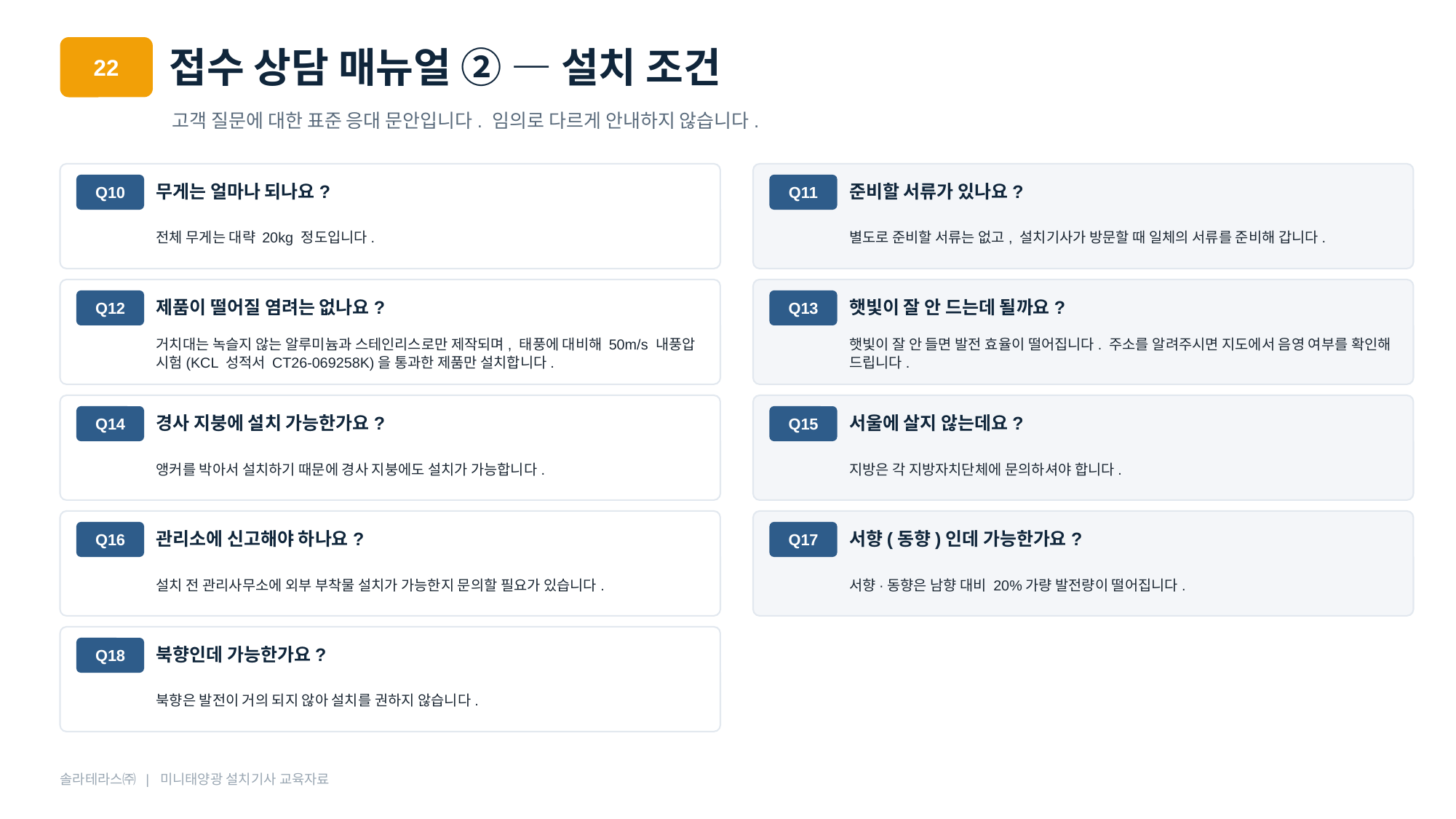

접수 상담 매뉴얼 ② — 설치 조건
22
고객 질문에 대한 표준 응대 문안입니다. 임의로 다르게 안내하지 않습니다.

무게는 얼마나 되나요?
준비할 서류가 있나요?
Q10
Q11
전체 무게는 대략 20kg 정도입니다.
별도로 준비할 서류는 없고, 설치기사가 방문할 때 일체의 서류를 준비해 갑니다.

제품이 떨어질 염려는 없나요?
햇빛이 잘 안 드는데 될까요?
Q12
Q13
거치대는 녹슬지 않는 알루미늄과 스테인리스로만 제작되며, 태풍에 대비해 50m/s 내풍압 시험(KCL 성적서 CT26-069258K)을 통과한 제품만 설치합니다.
햇빛이 잘 안 들면 발전 효율이 떨어집니다. 주소를 알려주시면 지도에서 음영 여부를 확인해 드립니다.

경사 지붕에 설치 가능한가요?
서울에 살지 않는데요?
Q14
Q15
앵커를 박아서 설치하기 때문에 경사 지붕에도 설치가 가능합니다.
지방은 각 지방자치단체에 문의하셔야 합니다.

관리소에 신고해야 하나요?
서향(동향)인데 가능한가요?
Q16
Q17
설치 전 관리사무소에 외부 부착물 설치가 가능한지 문의할 필요가 있습니다.
서향·동향은 남향 대비 20%가량 발전량이 떨어집니다.

북향인데 가능한가요?
Q18
북향은 발전이 거의 되지 않아 설치를 권하지 않습니다.
솔라테라스㈜  |  미니태양광 설치기사 교육자료